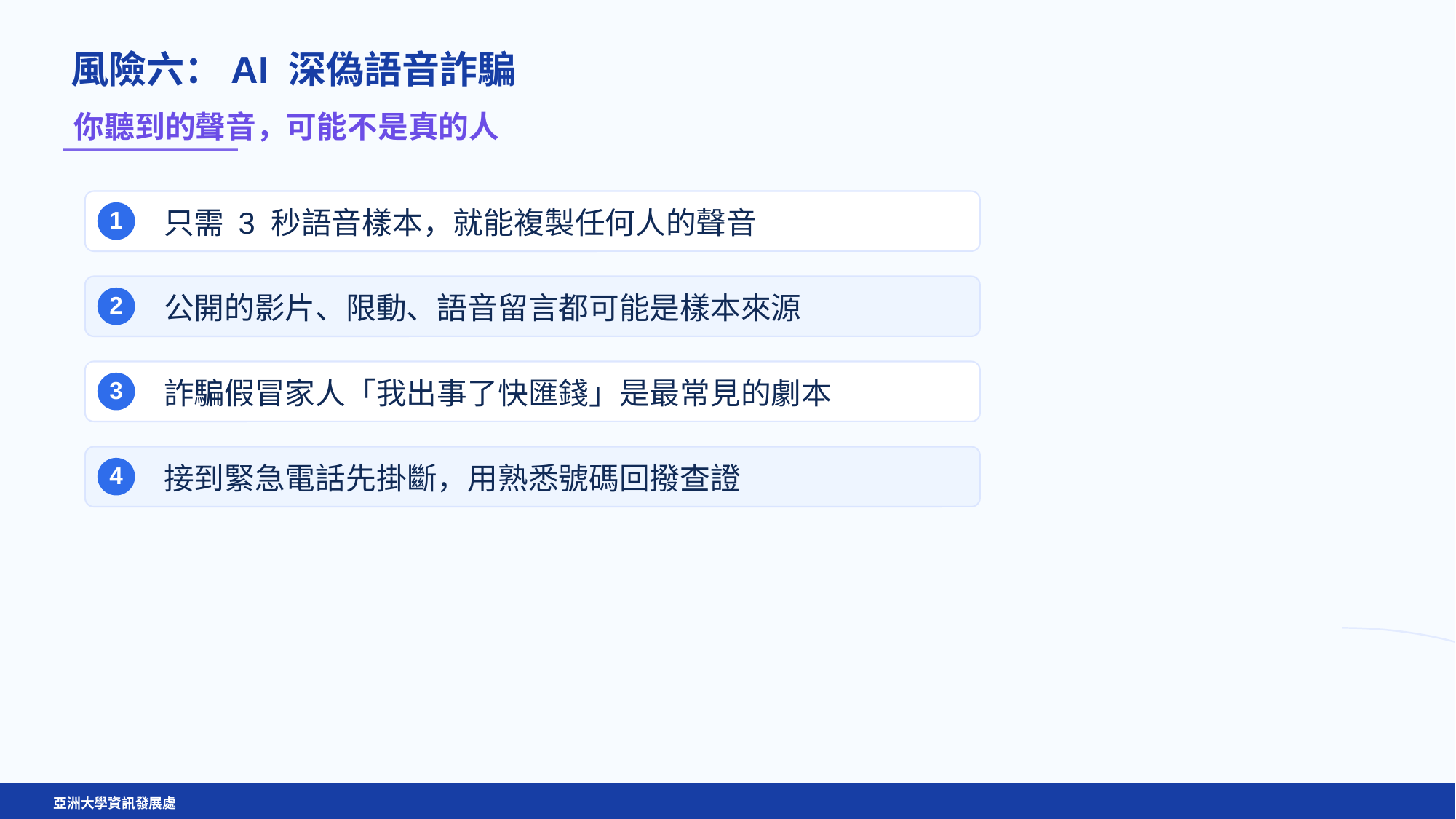

風險六：AI 深偽語音詐騙
你聽到的聲音，可能不是真的人

只需 3 秒語音樣本，就能複製任何人的聲音
1

公開的影片、限動、語音留言都可能是樣本來源
2

詐騙假冒家人「我出事了快匯錢」是最常見的劇本
3

接到緊急電話先掛斷，用熟悉號碼回撥查證
4

亞洲大學資訊發展處